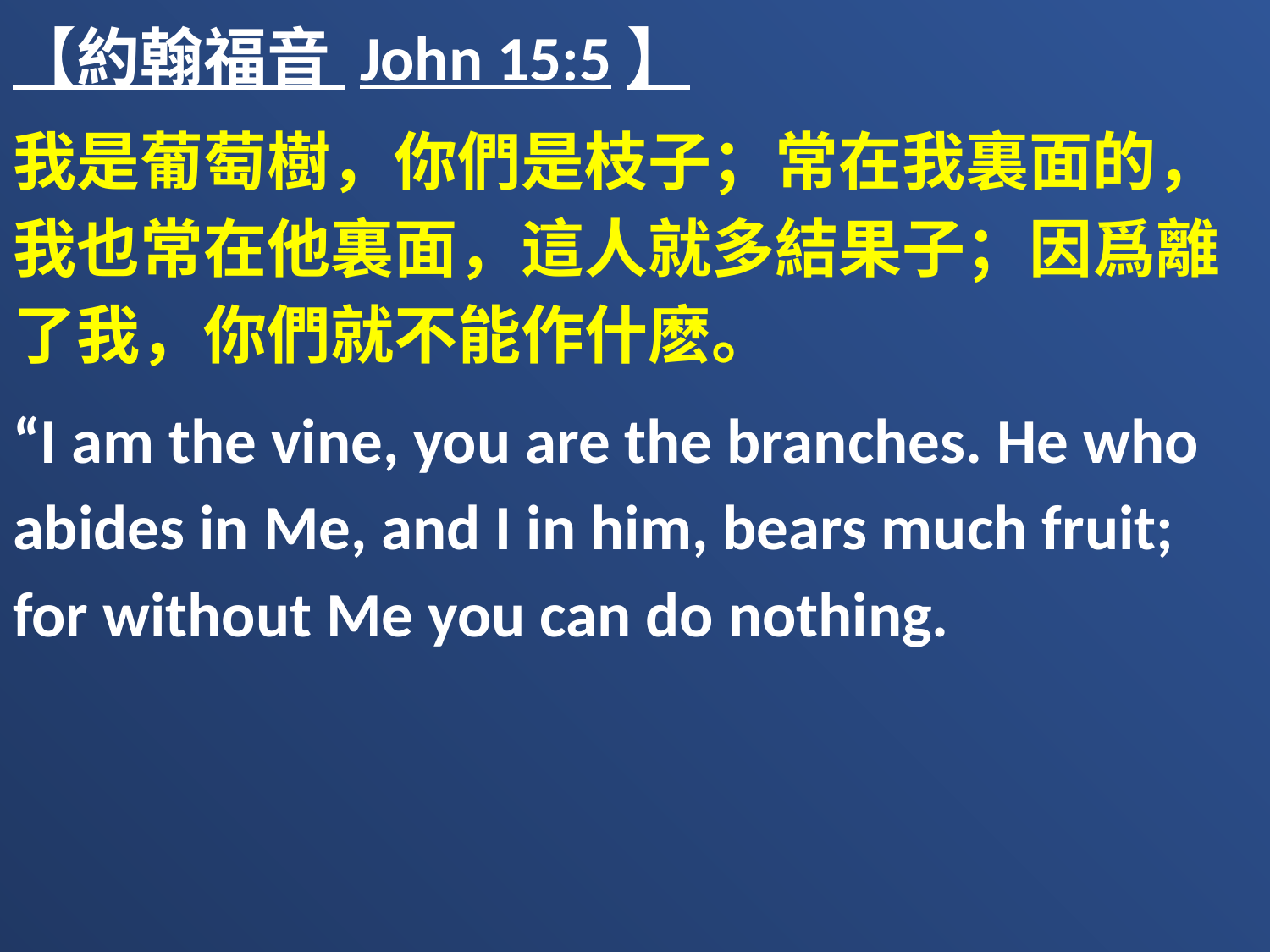

【約翰福音 John 15:5】
我是葡萄樹，你們是枝子；常在我裏面的，我也常在他裏面，這人就多結果子；因爲離了我，你們就不能作什麽。
“I am the vine, you are the branches. He who abides in Me, and I in him, bears much fruit; for without Me you can do nothing.